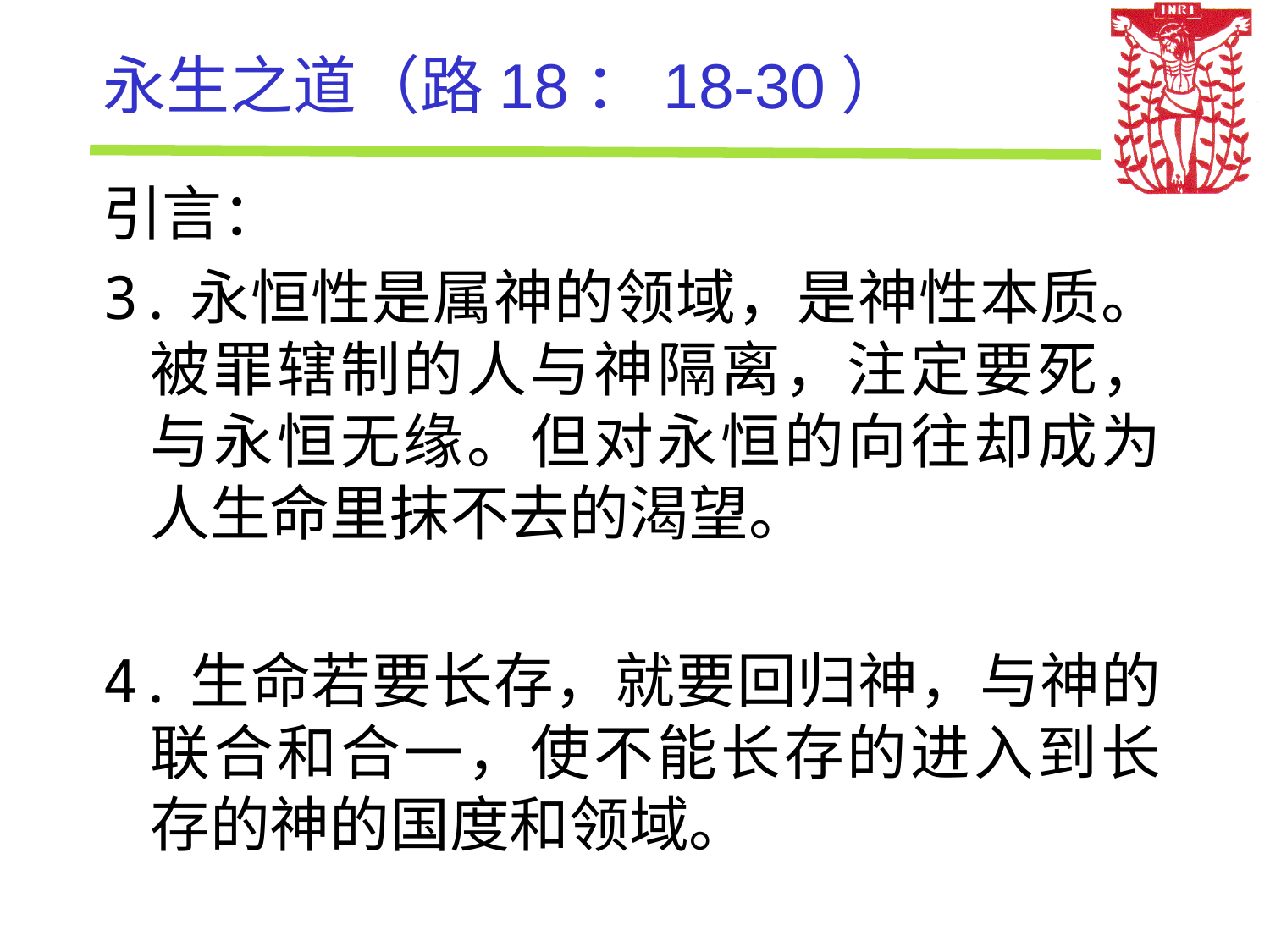

# 永生之道（路18：18-30）
引言：
3.永恒性是属神的领域，是神性本质。被罪辖制的人与神隔离，注定要死，与永恒无缘。但对永恒的向往却成为人生命里抹不去的渴望。

4.生命若要长存，就要回归神，与神的联合和合一，使不能长存的进入到长存的神的国度和领域。